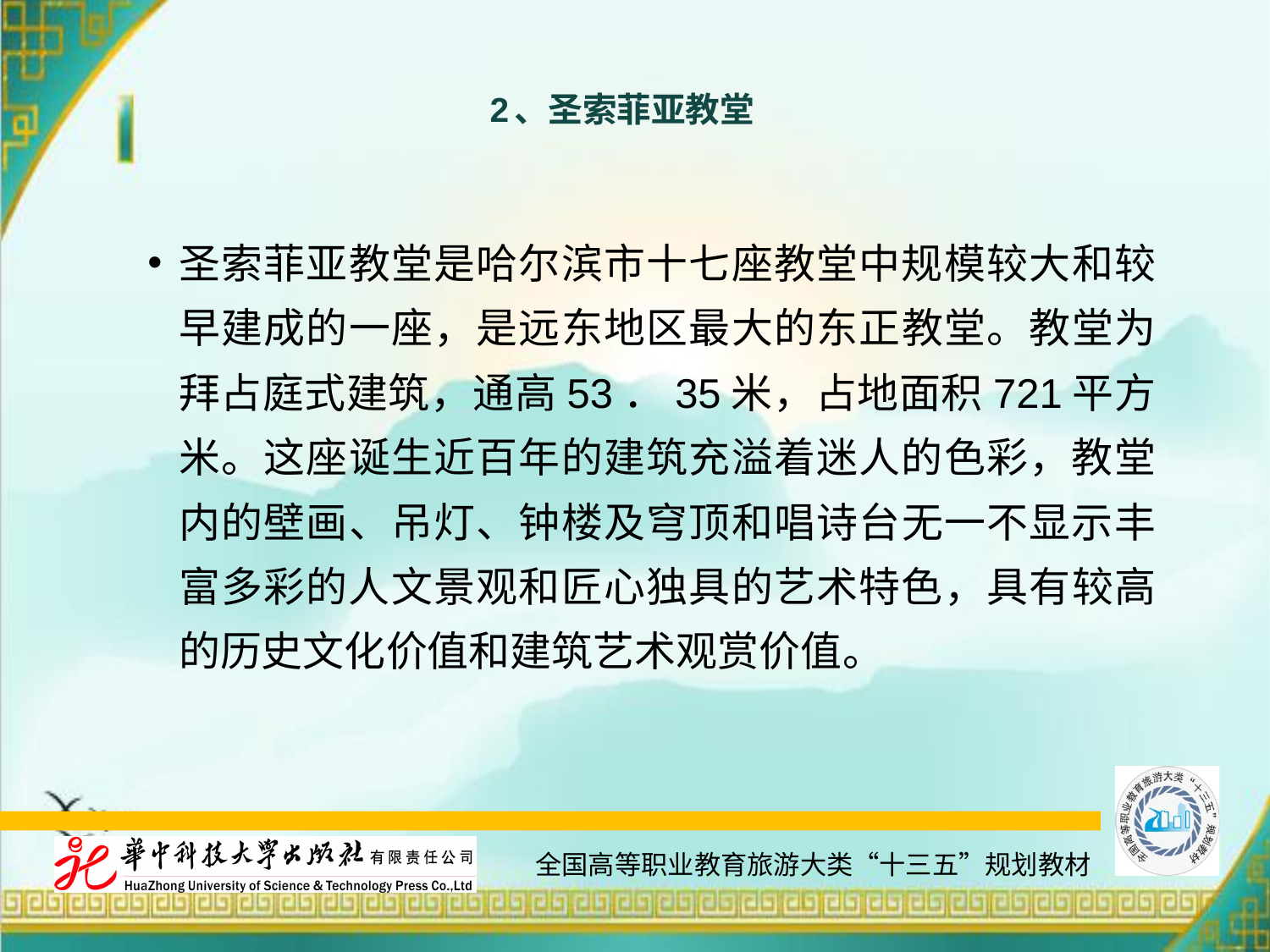

# 2、圣索菲亚教堂
圣索菲亚教堂是哈尔滨市十七座教堂中规模较大和较早建成的一座，是远东地区最大的东正教堂。教堂为拜占庭式建筑，通高53．35米，占地面积721平方米。这座诞生近百年的建筑充溢着迷人的色彩，教堂内的壁画、吊灯、钟楼及穹顶和唱诗台无一不显示丰富多彩的人文景观和匠心独具的艺术特色，具有较高的历史文化价值和建筑艺术观赏价值。